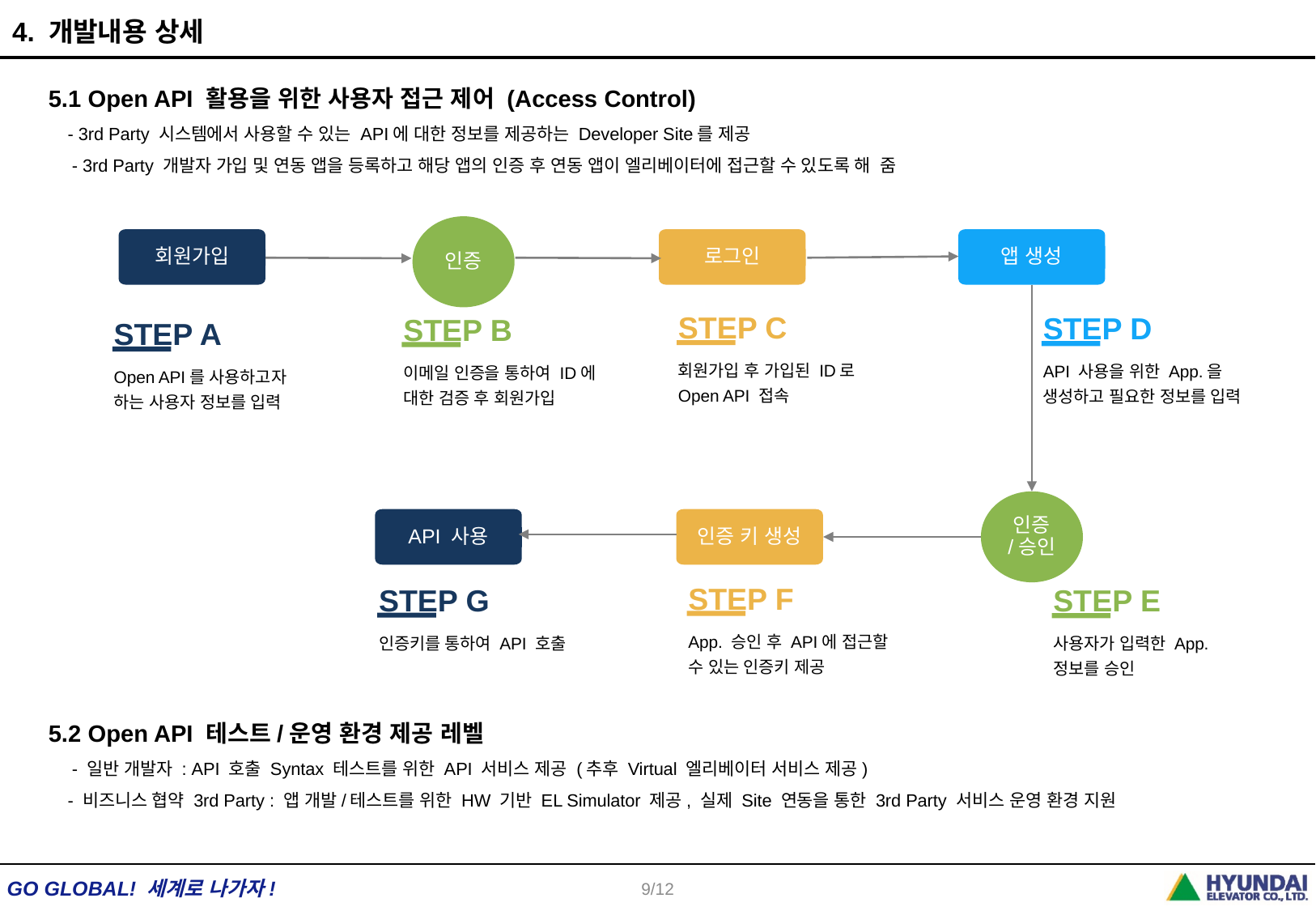

4. 개발내용 상세
5.1 Open API 활용을 위한 사용자 접근 제어 (Access Control)
    - 3rd Party 시스템에서 사용할 수 있는 API에 대한 정보를 제공하는 Developer Site를 제공
    - 3rd Party 개발자 가입 및 연동 앱을 등록하고 해당 앱의 인증 후 연동 앱이 엘리베이터에 접근할 수 있도록 해  줌
인증
회원가입
로그인
앱 생성
STEP C
STEP D
STEP B
STEP A

회원가입 후 가입된 ID로 Open API 접속
API 사용을 위한 App.을 생성하고 필요한 정보를 입력
이메일 인증을 통하여 ID에 대한 검증 후 회원가입
Open API를 사용하고자 하는 사용자 정보를 입력
인증 /승인
API 사용
인증 키 생성
STEP F
STEP G
STEP E

App. 승인 후 API에 접근할 수 있는 인증키 제공
인증키를 통하여 API 호출
사용자가 입력한 App. 정보를 승인
5.2 Open API 테스트/운영 환경 제공 레벨
    - 일반 개발자 : API 호출 Syntax 테스트를 위한 API 서비스 제공 (추후 Virtual 엘리베이터 서비스 제공)
    - 비즈니스 협약 3rd Party : 앱 개발/테스트를 위한 HW 기반 EL Simulator 제공, 실제 Site 연동을 통한 3rd Party 서비스 운영 환경 지원
9/12